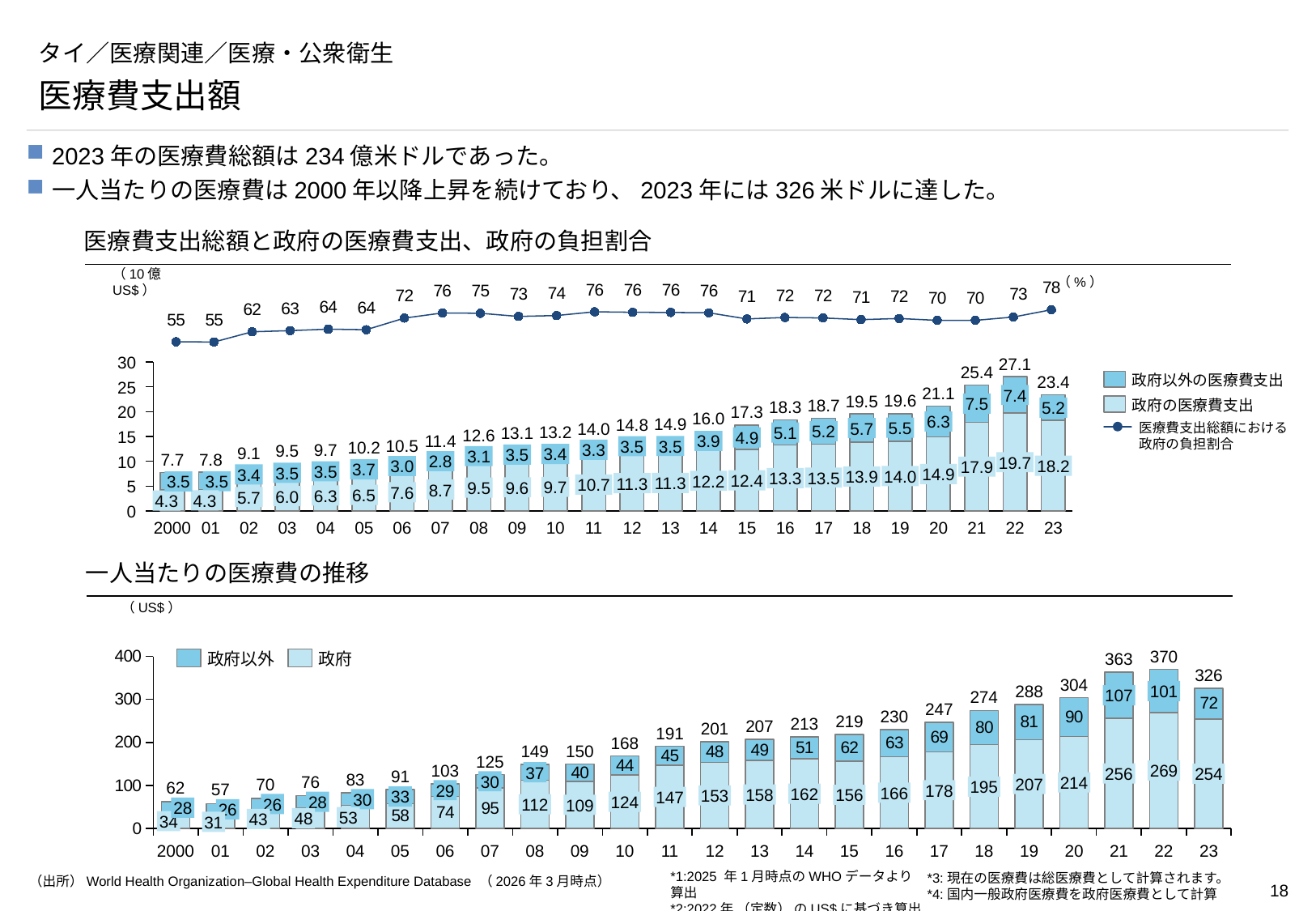

# タイ／医療関連／医療・公衆衛生
医療費支出額
2023年の医療費総額は234億米ドルであった。
一人当たりの医療費は2000年以降上昇を続けており、2023年には326米ドルに達した。
医療費支出総額と政府の医療費支出、政府の負担割合

### Chart

| Category |  |
|---|---|
（10億US$）
（%）

### Chart

| Category |  |  |
|---|---|---|
30
27.1
25.4
政府以外の医療費支出

23.4
25
21.1
7.4
19.6
19.5
7.5
18.7
政府の医療費支出

18.3
5.2
17.3
20
16.0
6.3
14.9
14.8
5.5
14.0
5.7
医療費支出総額における
政府の負担割合
5.2
13.2
13.1
5.1

12.6
15
4.9
11.4
3.9
10.5
3.5
3.5
10.2
9.7
3.3
9.5
9.1
3.4
3.5
3.1
7.8
7.7
2.8
10
19.7
18.2
3.0
17.9
3.7
3.5
3.5
14.9
3.4
14.0
13.9
13.5
13.3
12.4
12.2
3.5
3.5
11.3
11.3
10.7
5
9.7
9.6
9.5
8.7
7.6
6.5
6.3
6.0
5.7
4.3
4.3
0
2000
01
02
03
04
05
06
07
08
09
10
11
12
13
14
15
16
17
18
19
20
21
22
23
一人当たりの医療費の推移
（US$）

### Chart

| Category |  |  |
|---|---|---|
370
政府以外
政府
363

326
304
288
101
107
274
247
230
219
213
207
201
191
168
150
149
125
103
269
37
256
254
91
83
30
76
214
70
207
195
62
57
29
178
166
162
158
156
153
33
147
30
28
124
26
112
109
28
26
53
48
43
34
31
2000
01
02
03
04
05
06
07
08
09
10
11
12
13
14
15
16
17
18
19
20
21
22
23
*1:2025 年1月時点のWHOデータより算出
*2:2022年 （定数） のUS$に基づき算出
*3:現在の医療費は総医療費として計算されます。
*4:国内一般政府医療費を政府医療費として計算
（出所）World Health Organization–Global Health Expenditure Database （2026年3月時点）